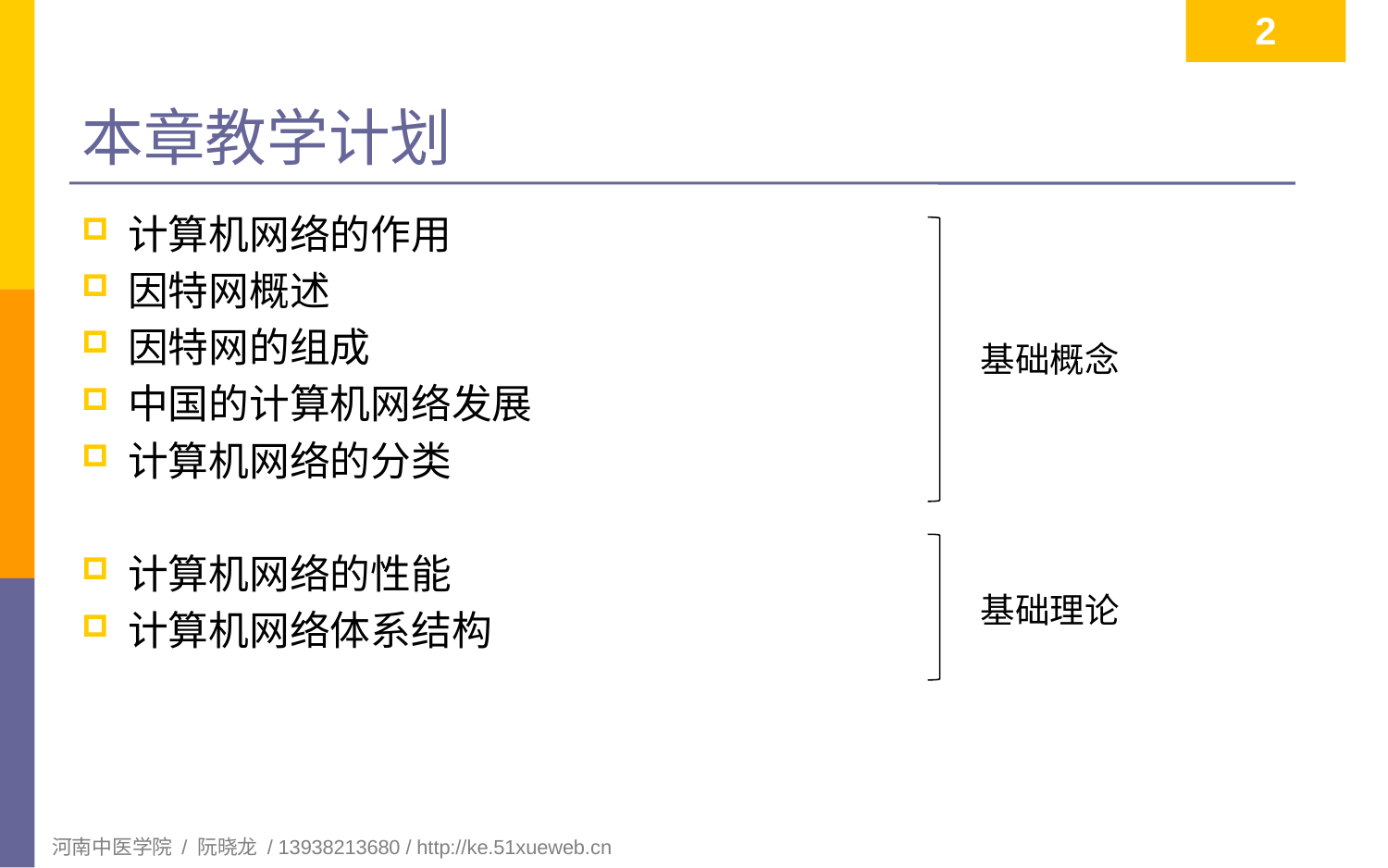

2
# 本章教学计划
计算机网络的作用
因特网概述
因特网的组成
中国的计算机网络发展
计算机网络的分类

计算机网络的性能
计算机网络体系结构

基础概念

基础理论